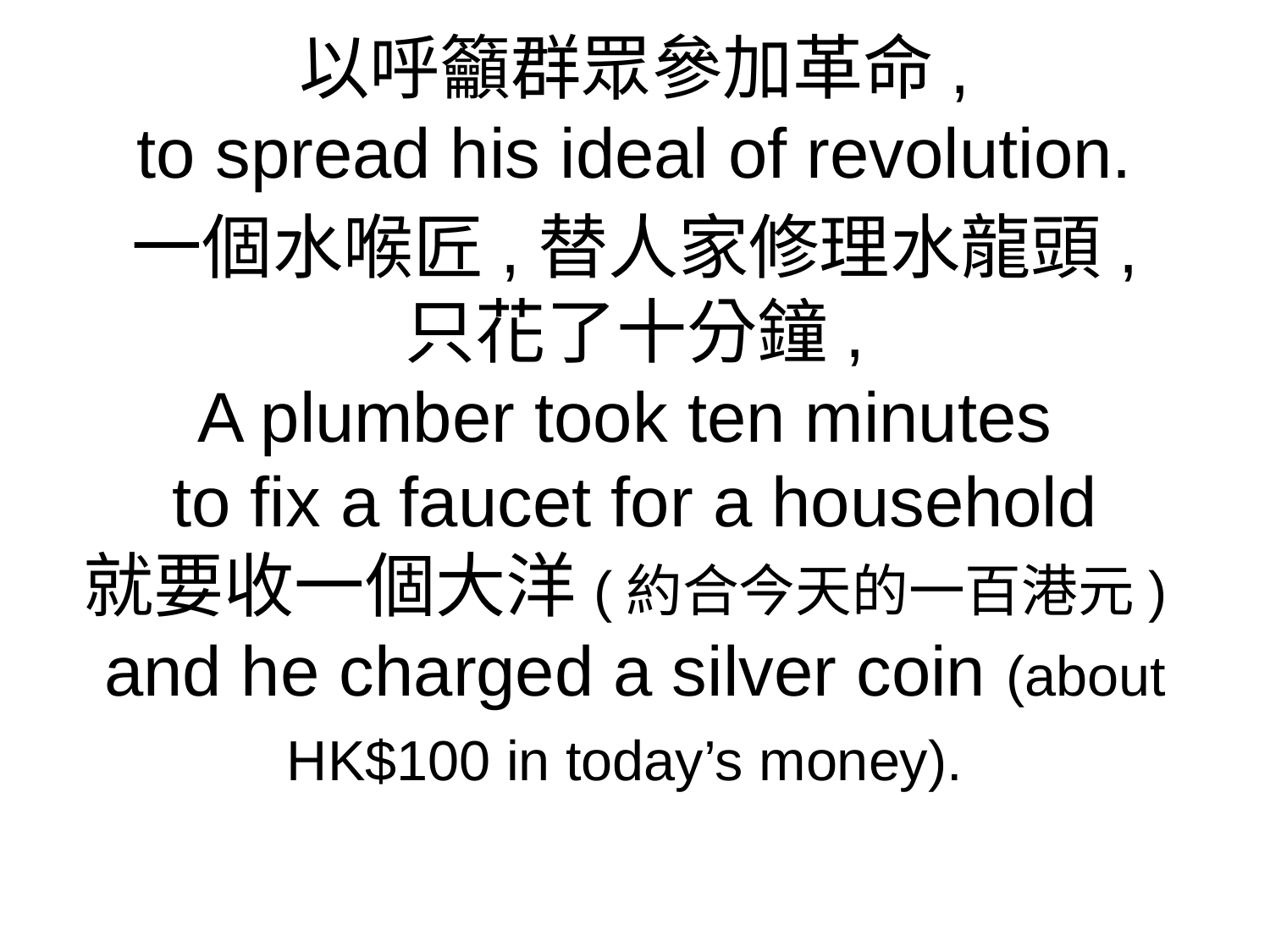

以呼籲群眾參加革命,
to spread his ideal of revolution.
一個水喉匠,替人家修理水龍頭,
只花了十分鐘,
A plumber took ten minutes
to fix a faucet for a household
就要收一個大洋(約合今天的一百港元)
and he charged a silver coin (about HK$100 in today’s money).